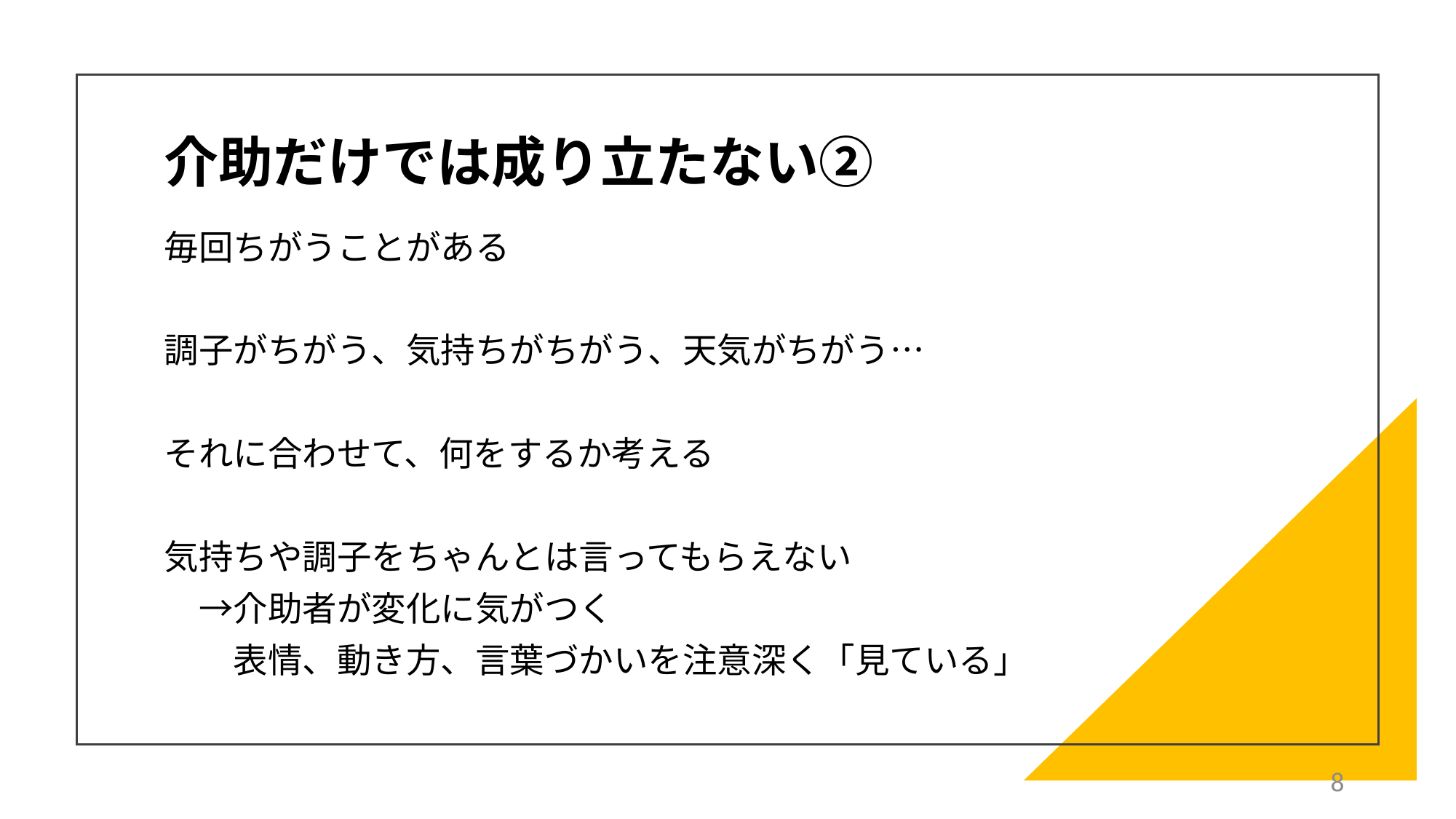

# 介助だけでは成り立たない②
毎回ちがうことがある

調子がちがう、気持ちがちがう、天気がちがう…

それに合わせて、何をするか考える

気持ちや調子をちゃんとは言ってもらえない
　→介助者が変化に気がつく
　　表情、動き方、言葉づかいを注意深く「見ている」

8